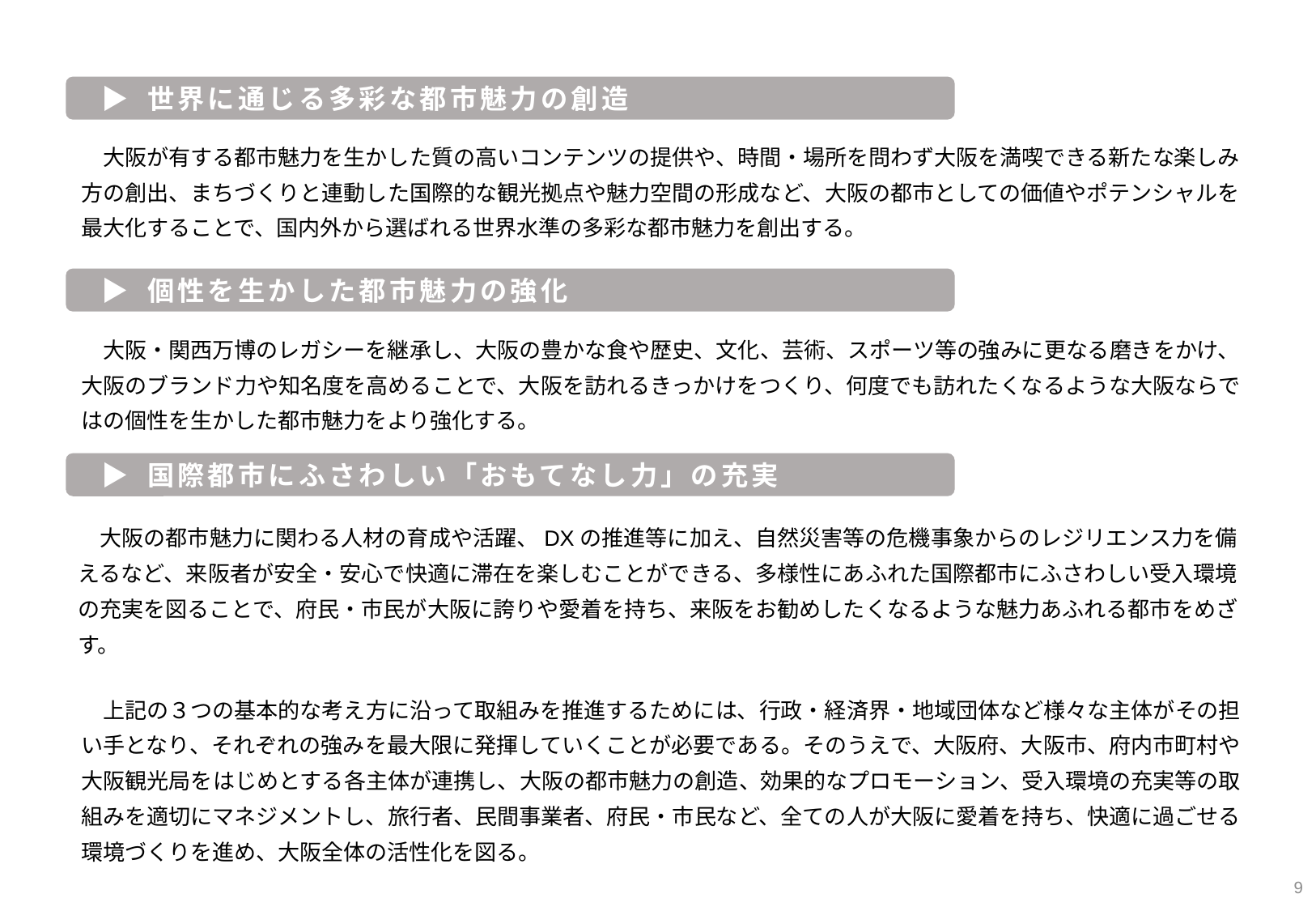

▶ 世界に通じる多彩な都市魅力の創造
　大阪が有する都市魅力を生かした質の高いコンテンツの提供や、時間・場所を問わず大阪を満喫できる新たな楽しみ方の創出、まちづくりと連動した国際的な観光拠点や魅力空間の形成など、大阪の都市としての価値やポテンシャルを最大化することで、国内外から選ばれる世界水準の多彩な都市魅力を創出する。
▶ 個性を生かした都市魅力の強化
　大阪・関西万博のレガシーを継承し、大阪の豊かな食や歴史、文化、芸術、スポーツ等の強みに更なる磨きをかけ、大阪のブランド力や知名度を高めることで、大阪を訪れるきっかけをつくり、何度でも訪れたくなるような大阪ならではの個性を生かした都市魅力をより強化する。
▶ 国際都市にふさわしい「おもてなし力」の充実
　大阪の都市魅力に関わる人材の育成や活躍、DXの推進等に加え、自然災害等の危機事象からのレジリエンス力を備えるなど、来阪者が安全・安心で快適に滞在を楽しむことができる、多様性にあふれた国際都市にふさわしい受入環境の充実を図ることで、府民・市民が大阪に誇りや愛着を持ち、来阪をお勧めしたくなるような魅力あふれる都市をめざす。
　上記の３つの基本的な考え方に沿って取組みを推進するためには、行政・経済界・地域団体など様々な主体がその担い手となり、それぞれの強みを最大限に発揮していくことが必要である。そのうえで、大阪府、大阪市、府内市町村や大阪観光局をはじめとする各主体が連携し、大阪の都市魅力の創造、効果的なプロモーション、受入環境の充実等の取組みを適切にマネジメントし、旅行者、民間事業者、府民・市民など、全ての人が大阪に愛着を持ち、快適に過ごせる環境づくりを進め、大阪全体の活性化を図る。
9